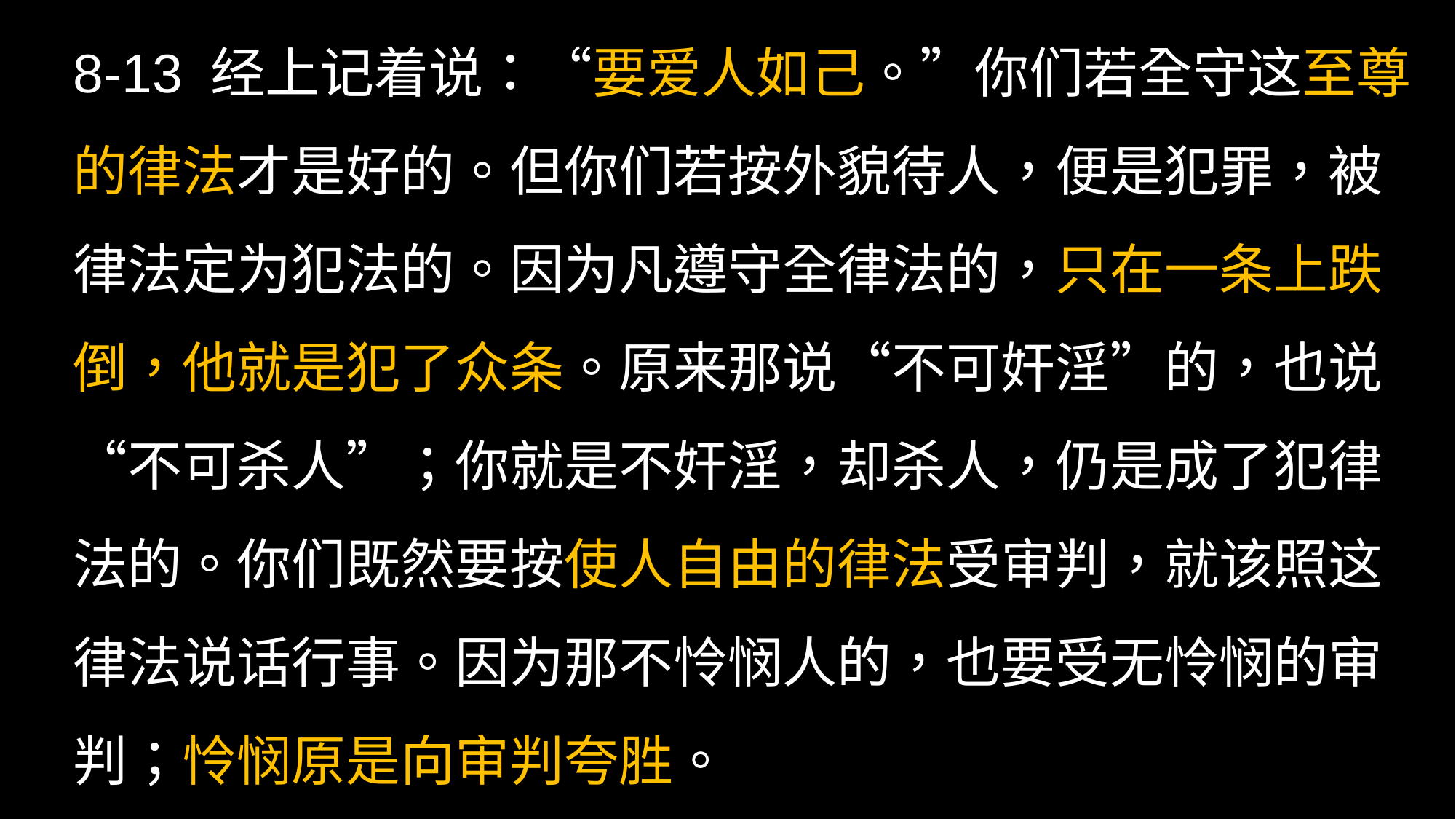

8-13 经上记着说：“要爱人如己。”你们若全守这至尊的律法才是好的。但你们若按外貌待人，便是犯罪，被律法定为犯法的。因为凡遵守全律法的，只在一条上跌倒，他就是犯了众条。原来那说“不可奸淫”的，也说“不可杀人”；你就是不奸淫，却杀人，仍是成了犯律法的。你们既然要按使人自由的律法受审判，就该照这律法说话行事。因为那不怜悯人的，也要受无怜悯的审判；怜悯原是向审判夸胜。